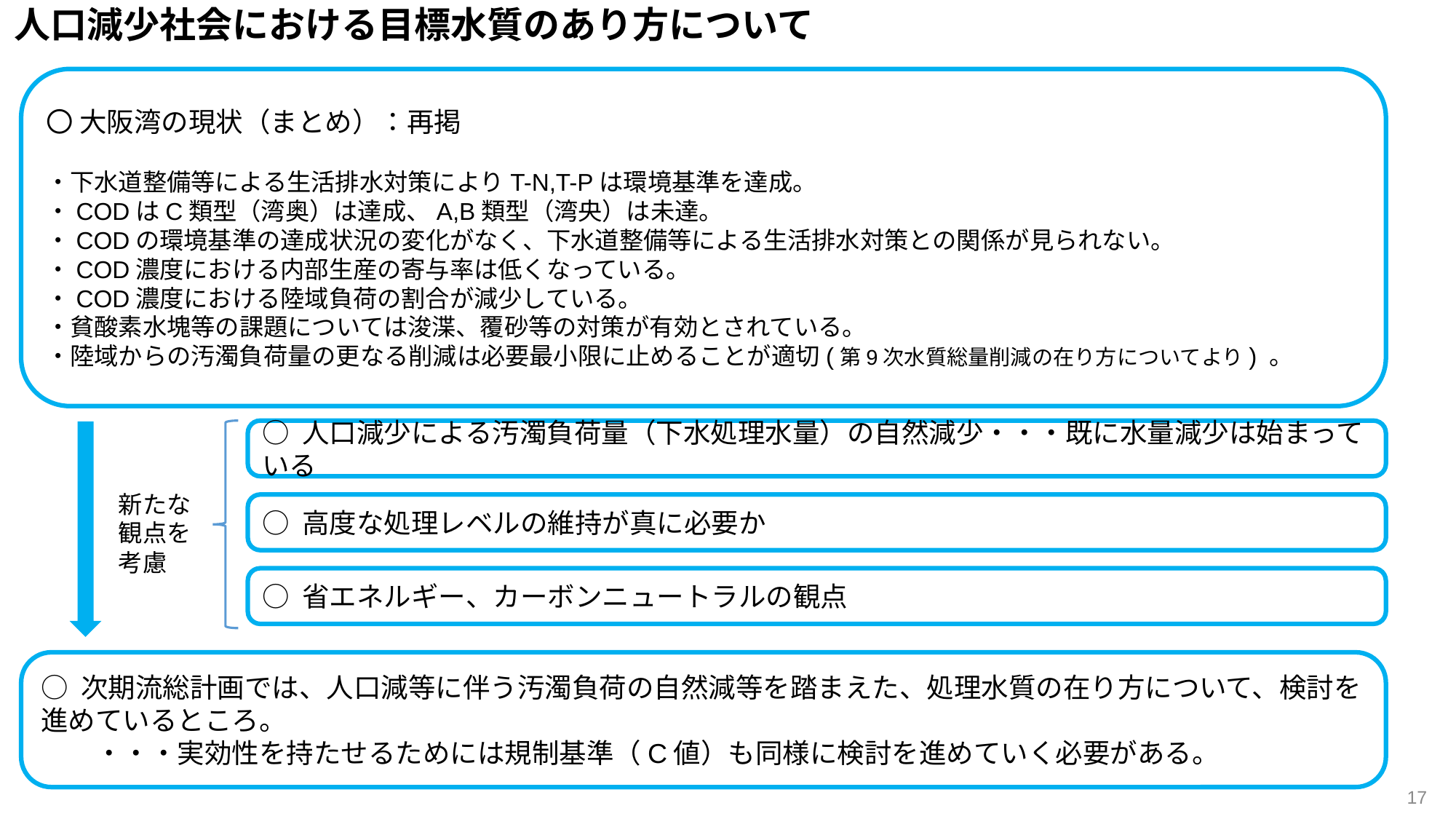

人口減少社会における目標水質のあり方について
〇 大阪湾の現状（まとめ）：再掲

・下水道整備等による生活排水対策によりT-N,T-Pは環境基準を達成。
・CODはC類型（湾奥）は達成、A,B類型（湾央）は未達。
・CODの環境基準の達成状況の変化がなく、下水道整備等による生活排水対策との関係が見られない。
・COD濃度における内部生産の寄与率は低くなっている。
・COD濃度における陸域負荷の割合が減少している。
・貧酸素水塊等の課題については浚渫、覆砂等の対策が有効とされている。
・陸域からの汚濁負荷量の更なる削減は必要最小限に止めることが適切(第9次水質総量削減の在り方についてより) 。

○ 人口減少による汚濁負荷量（下水処理水量）の自然減少・・・既に水量減少は始まっている

新たな観点を考慮
○ 高度な処理レベルの維持が真に必要か
○ 省エネルギー、カーボンニュートラルの観点
○ 次期流総計画では、人口減等に伴う汚濁負荷の自然減等を踏まえた、処理水質の在り方について、検討を進めているところ。
　　・・・実効性を持たせるためには規制基準（C値）も同様に検討を進めていく必要がある。
17